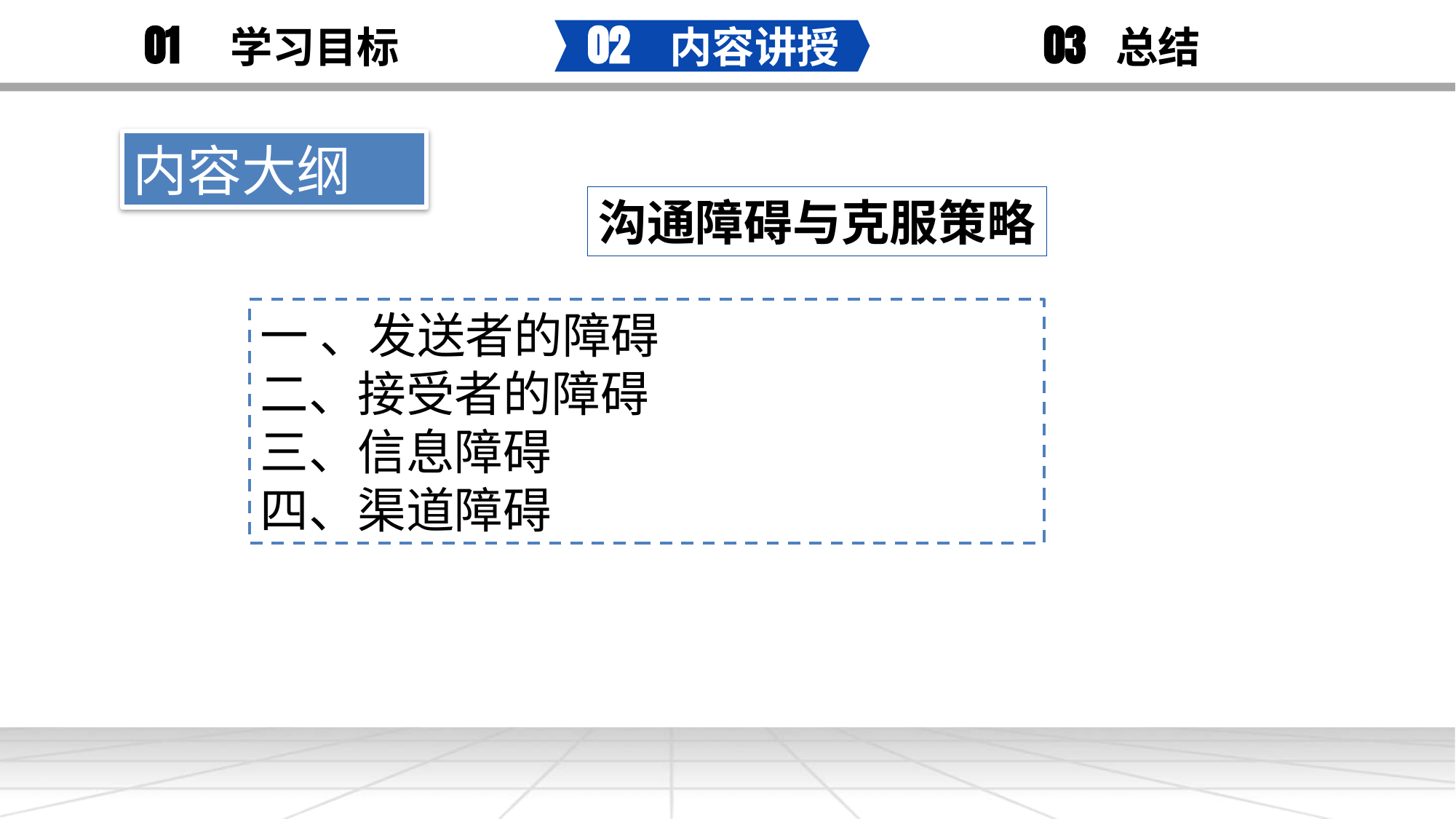

02   内容讲授
03  总结
01    学习目标

内容大纲
沟通障碍与克服策略
一 、发送者的障碍
二、接受者的障碍
三、信息障碍
四、渠道障碍